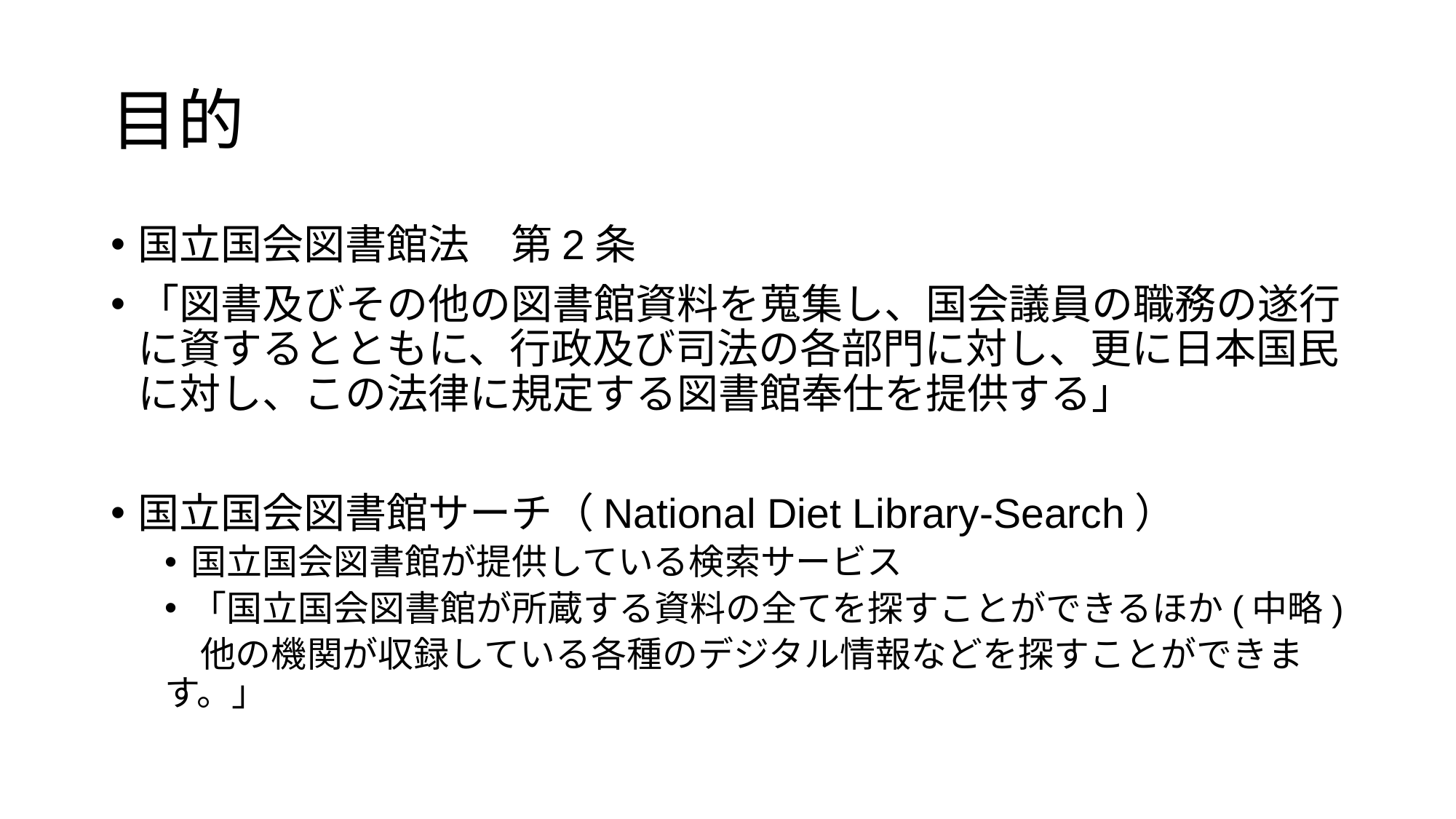

# 目的
国立国会図書館法　第2条
「図書及びその他の図書館資料を蒐集し、国会議員の職務の遂行に資するとともに、行政及び司法の各部門に対し、更に日本国民に対し、この法律に規定する図書館奉仕を提供する」

国立国会図書館サーチ（National Diet Library-Search）
国立国会図書館が提供している検索サービス
「国立国会図書館が所蔵する資料の全てを探すことができるほか(中略)
　他の機関が収録している各種のデジタル情報などを探すことができます。」